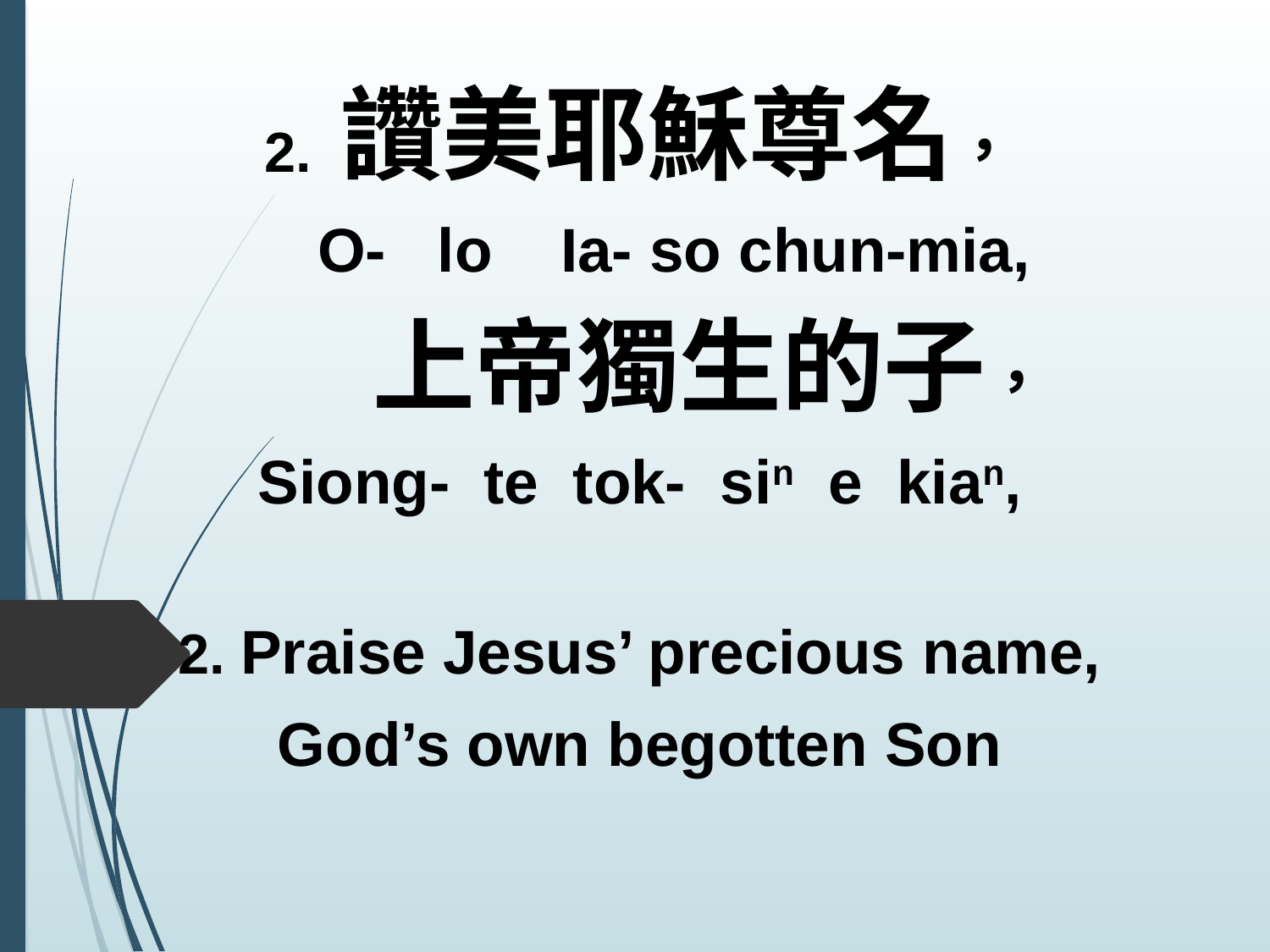

2. 讚美耶穌尊名，
    O-   lo    Ia- so chun-mia,
     上帝獨生的子，
Siong-  te  tok-  sin  e  kian,

2. Praise Jesus’ precious name,
God’s own begotten Son